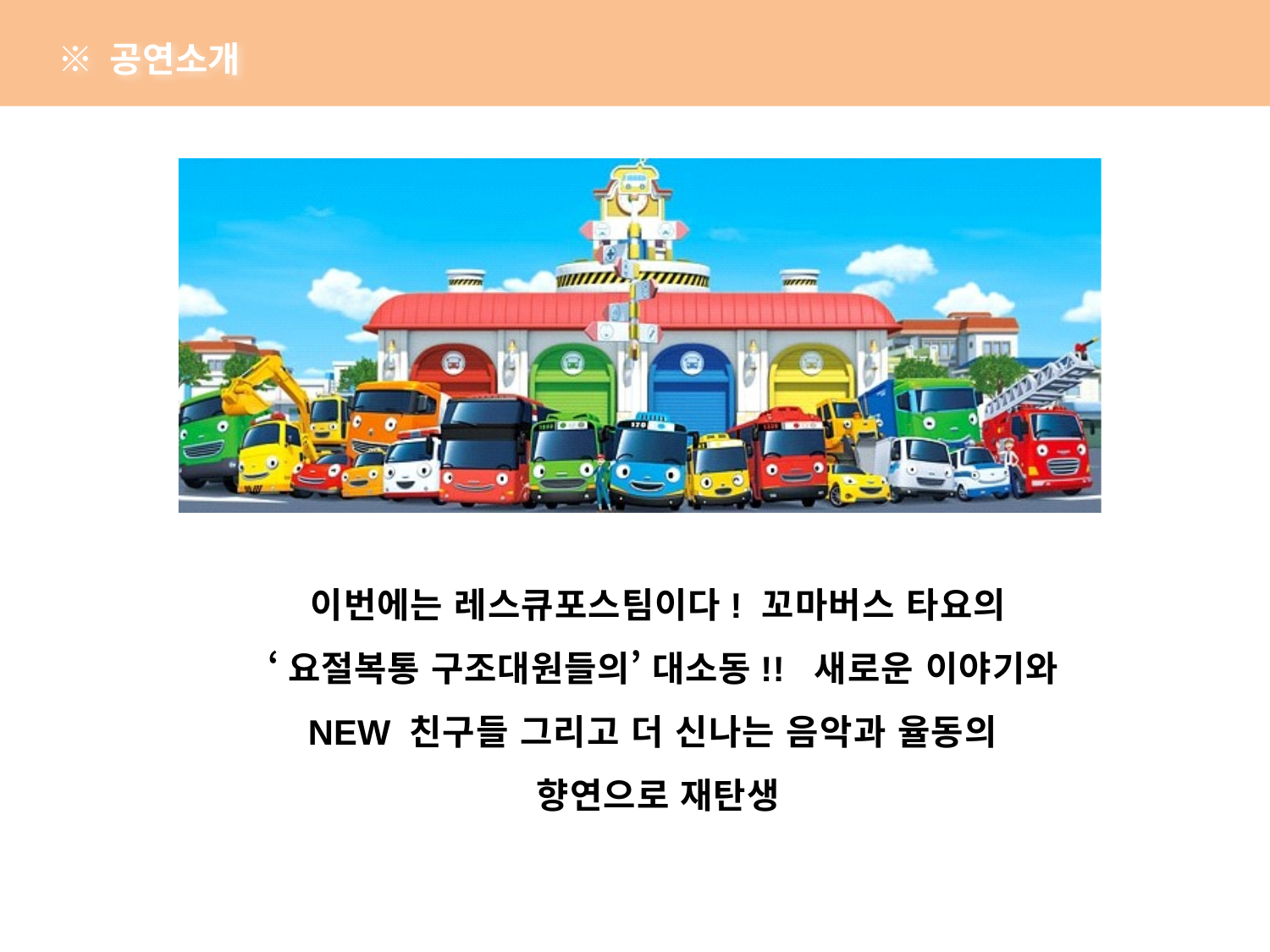

※ 공연소개

이번에는 레스큐포스팀이다! 꼬마버스 타요의
 ‘요절복통 구조대원들의’ 대소동!!  새로운 이야기와 NEW 친구들 그리고 더 신나는 음악과 율동의
향연으로 재탄생